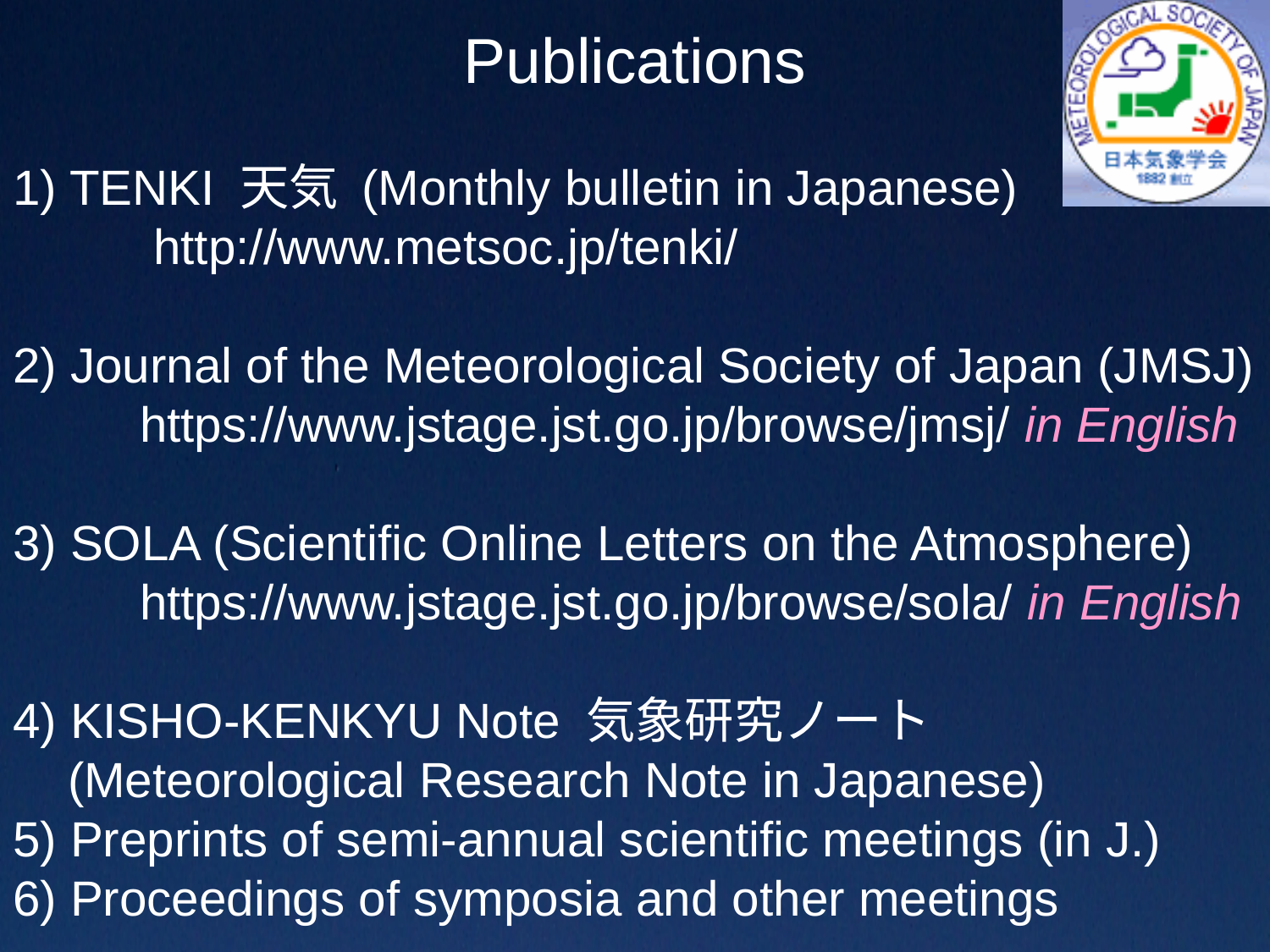

Publications

1) TENKI 天気 (Monthly bulletin in Japanese)
	 http://www.metsoc.jp/tenki/

2) Journal of the Meteorological Society of Japan (JMSJ)
	https://www.jstage.jst.go.jp/browse/jmsj/ in English

3) SOLA (Scientific Online Letters on the Atmosphere)
	https://www.jstage.jst.go.jp/browse/sola/ in English

4) KISHO-KENKYU Note 気象研究ノート
    (Meteorological Research Note in Japanese)
5) Preprints of semi-annual scientific meetings (in J.)
6) Proceedings of symposia and other meetings